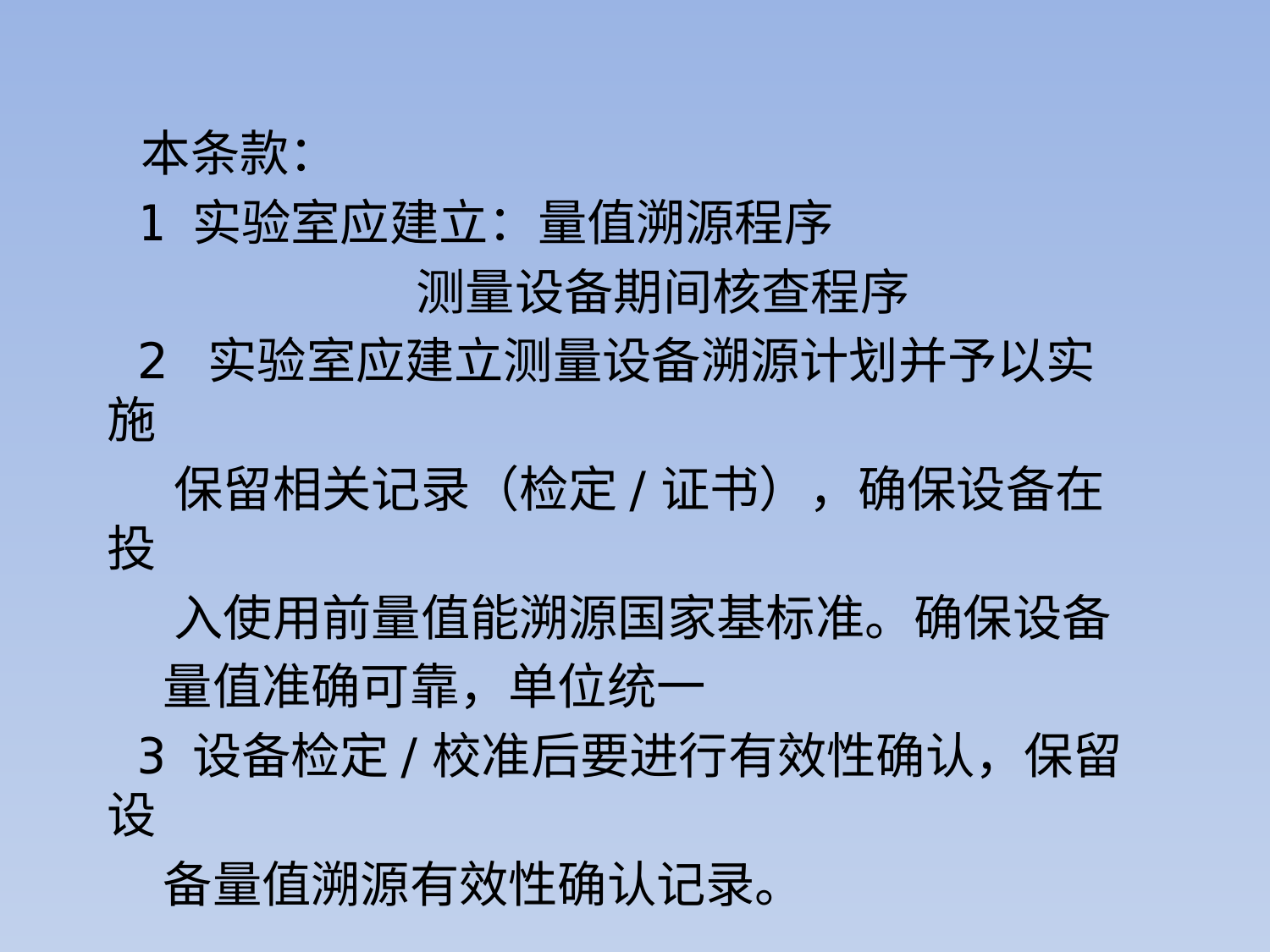

本条款：
  1 实验室应建立：量值溯源程序
                           测量设备期间核查程序
  2  实验室应建立测量设备溯源计划并予以实施
     保留相关记录（检定/证书），确保设备在投
     入使用前量值能溯源国家基标准。确保设备
    量值准确可靠，单位统一
  3 设备检定/校准后要进行有效性确认，保留设
    备量值溯源有效性确认记录。